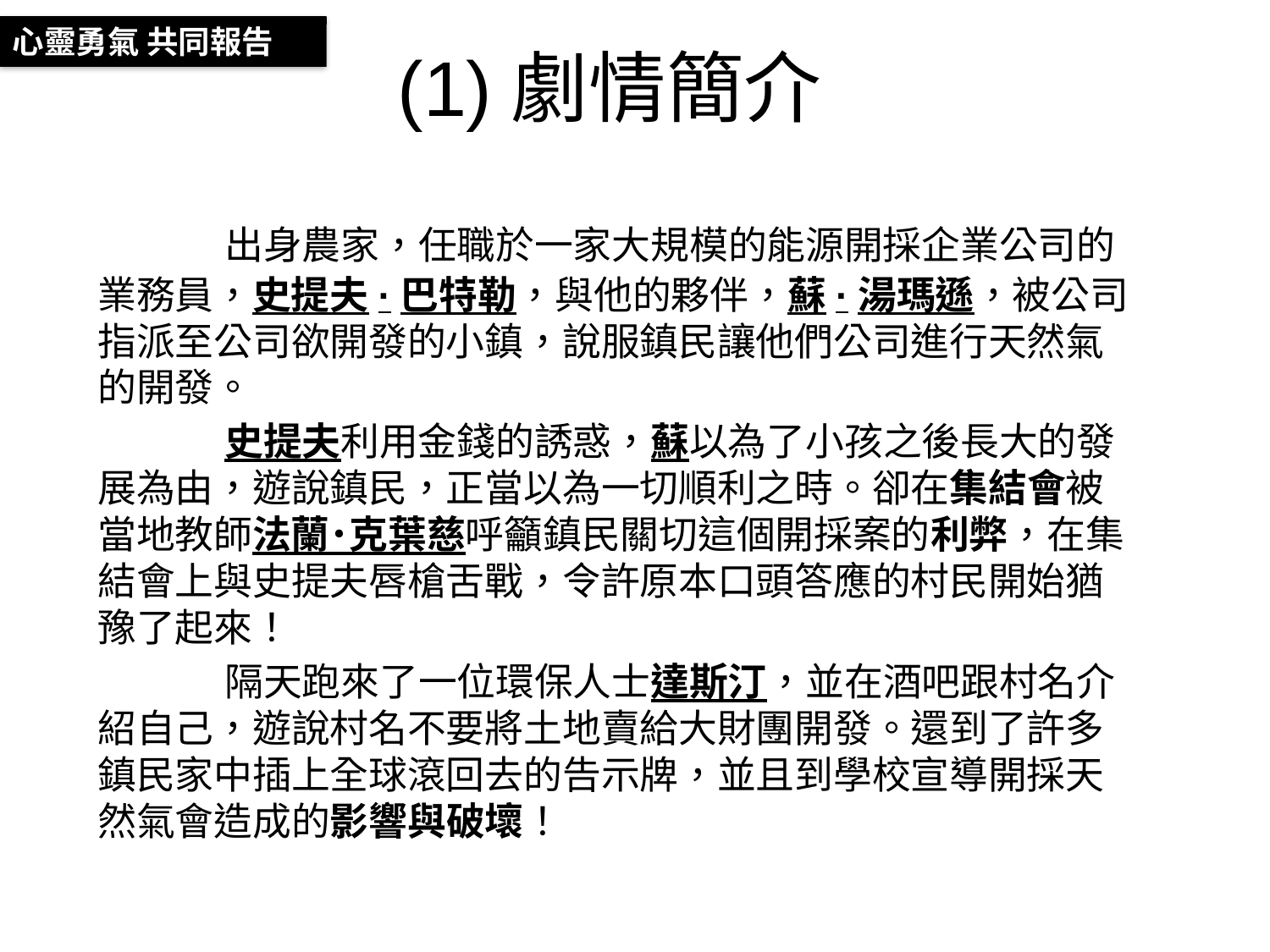

心靈勇氣 共同報告
# (1)劇情簡介
	出身農家，任職於一家大規模的能源開採企業公司的業務員，史提夫·巴特勒，與他的夥伴，蘇·湯瑪遜，被公司指派至公司欲開發的小鎮，說服鎮民讓他們公司進行天然氣的開發。
	史提夫利用金錢的誘惑，蘇以為了小孩之後長大的發展為由，遊說鎮民，正當以為一切順利之時。卻在集結會被當地教師法蘭˙克葉慈呼籲鎮民關切這個開採案的利弊，在集結會上與史提夫唇槍舌戰，令許原本口頭答應的村民開始猶豫了起來！
	隔天跑來了一位環保人士達斯汀，並在酒吧跟村名介紹自己，遊說村名不要將土地賣給大財團開發。還到了許多鎮民家中插上全球滾回去的告示牌，並且到學校宣導開採天然氣會造成的影響與破壞！